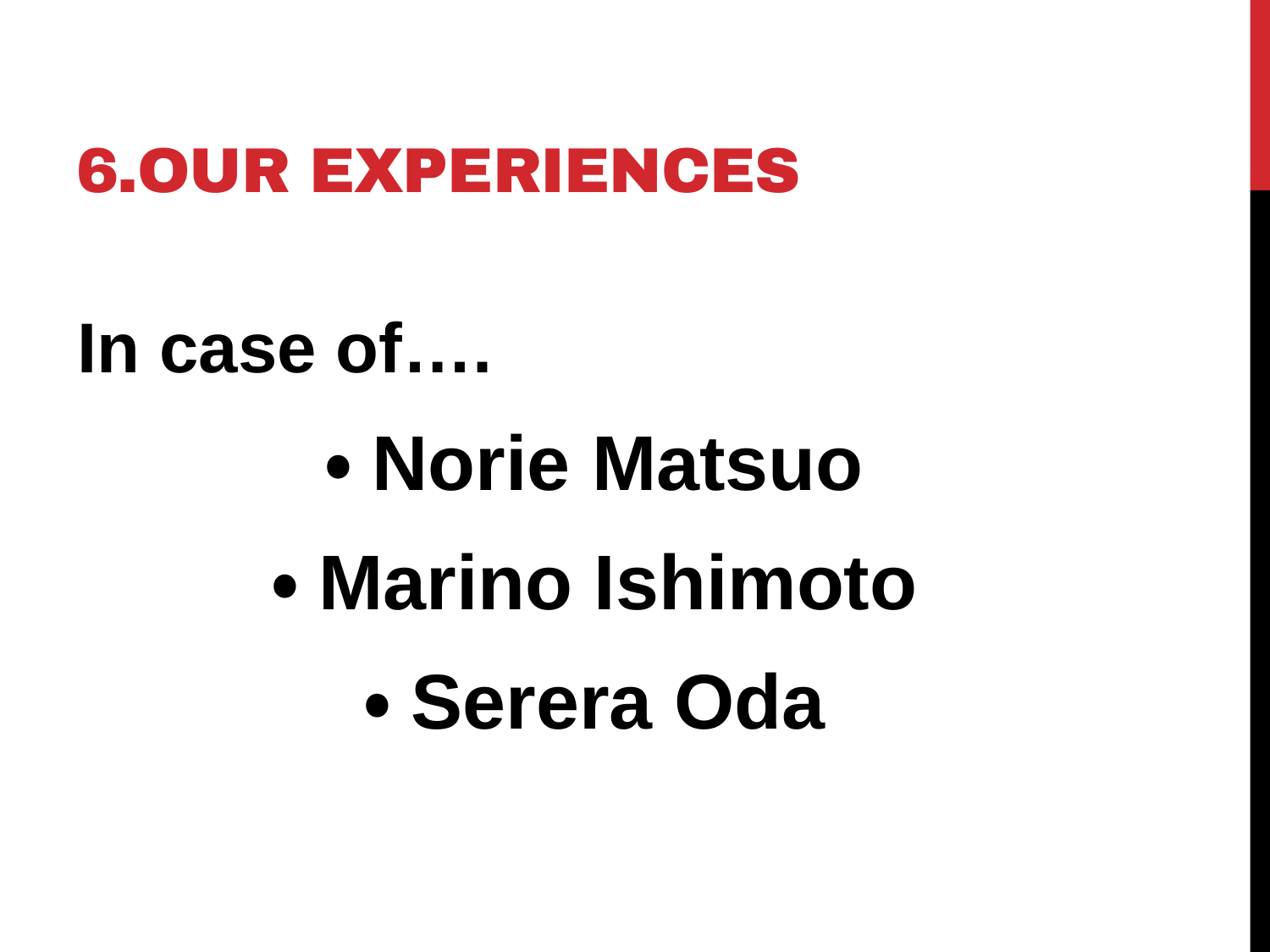

# 6.Our experiences
In case of….
・Norie Matsuo
・Marino Ishimoto
・Serera Oda